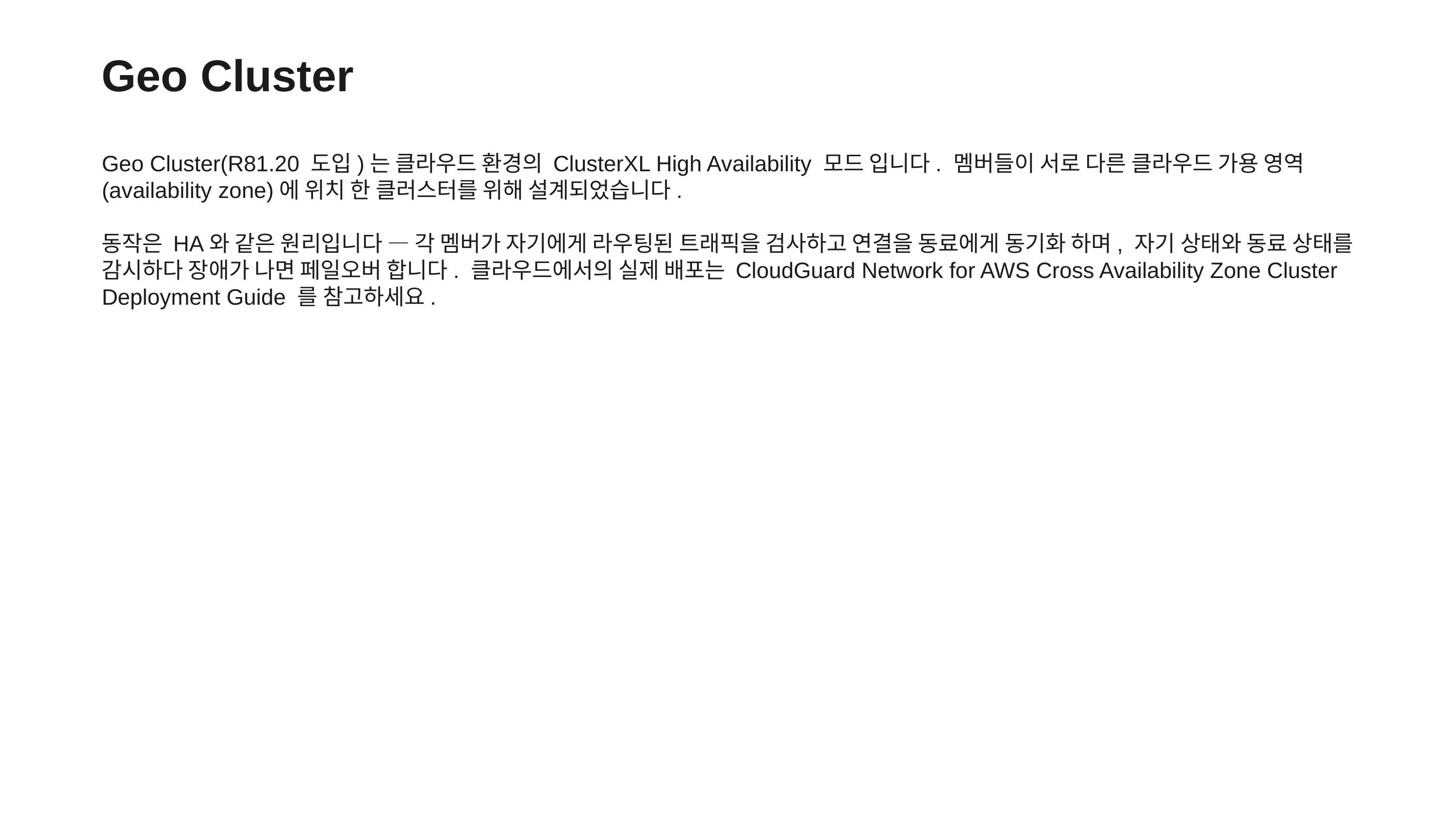

Geo Cluster
Geo Cluster(R81.20 도입)는 클라우드 환경의 ClusterXL High Availability 모드 입니다. 멤버들이 서로 다른 클라우드 가용 영역(availability zone)에 위치 한 클러스터를 위해 설계되었습니다.

동작은 HA와 같은 원리입니다 — 각 멤버가 자기에게 라우팅된 트래픽을 검사하고 연결을 동료에게 동기화 하며, 자기 상태와 동료 상태를 감시하다 장애가 나면 페일오버 합니다. 클라우드에서의 실제 배포는 CloudGuard Network for AWS Cross Availability Zone Cluster Deployment Guide 를 참고하세요.